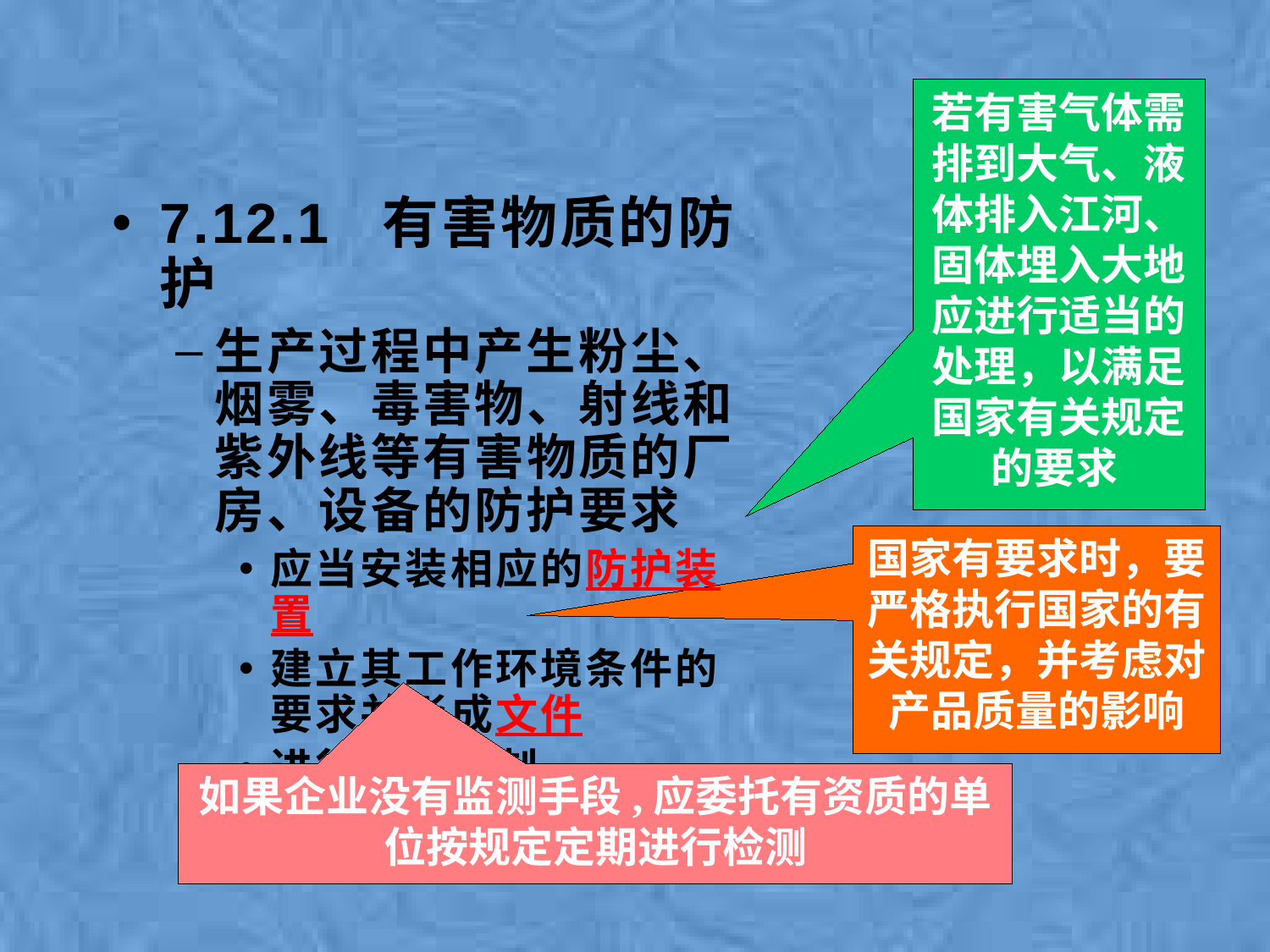

若有害气体需排到大气、液体排入江河、固体埋入大地应进行适当的处理，以满足国家有关规定的要求
7.12.1  有害物质的防护
生产过程中产生粉尘、烟雾、毒害物、射线和紫外线等有害物质的厂房、设备的防护要求
应当安装相应的防护装置
建立其工作环境条件的要求并形成文件
进行有效控制
国家有要求时，要严格执行国家的有关规定，并考虑对产品质量的影响
如果企业没有监测手段,应委托有资质的单位按规定定期进行检测